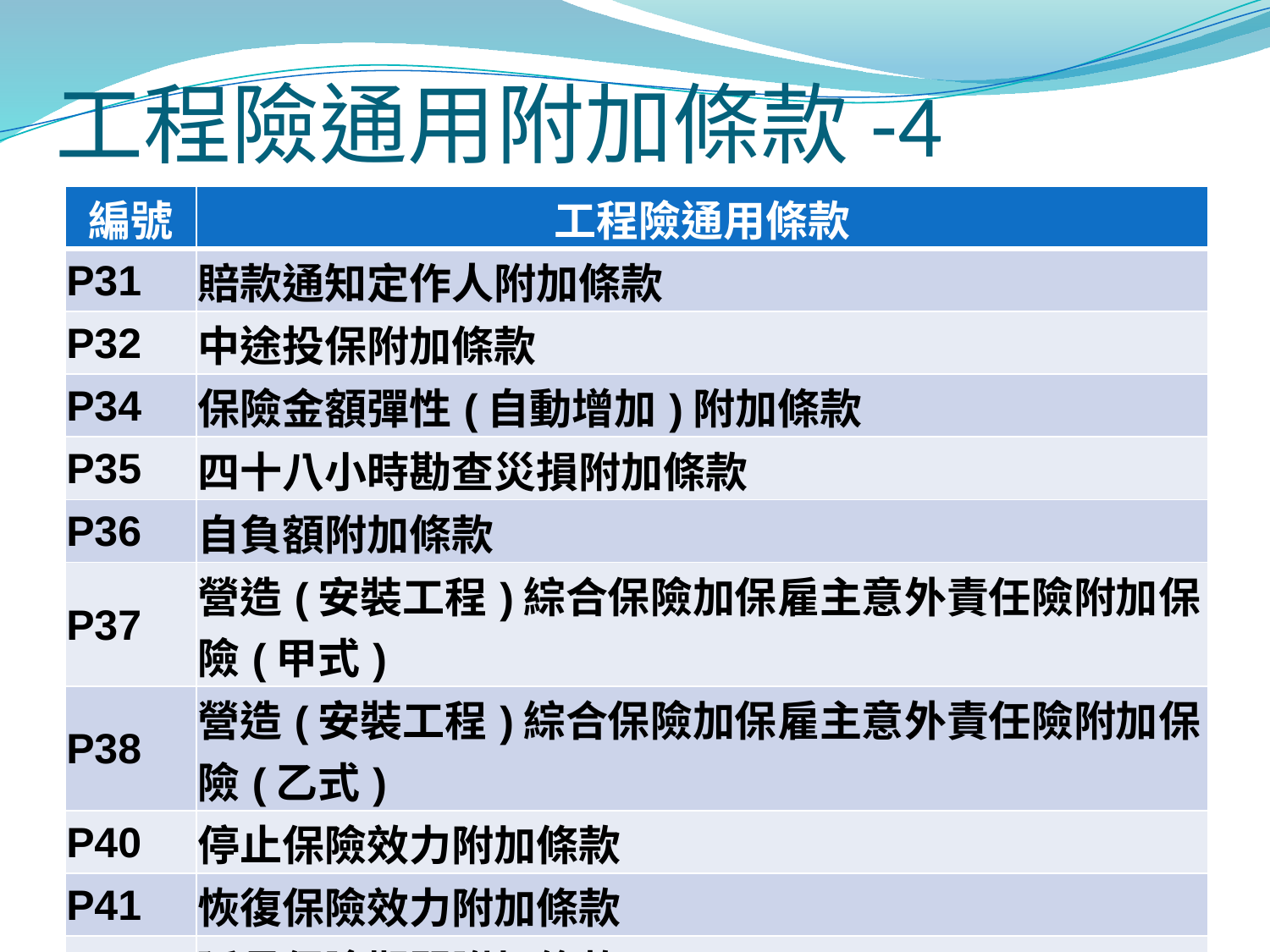

# 工程險通用附加條款-4
| 編號 | 工程險通用條款 |
| --- | --- |
| P31 | 賠款通知定作人附加條款 |
| P32 | 中途投保附加條款 |
| P34 | 保險金額彈性(自動增加)附加條款 |
| P35 | 四十八小時勘查災損附加條款 |
| P36 | 自負額附加條款 |
| P37 | 營造(安裝工程)綜合保險加保雇主意外責任險附加保險(甲式) |
| P38 | 營造(安裝工程)綜合保險加保雇主意外責任險附加保險(乙式) |
| P40 | 停止保險效力附加條款 |
| P41 | 恢復保險效力附加條款 |
| P42A | 延長保險期間附加條款(A) |
128